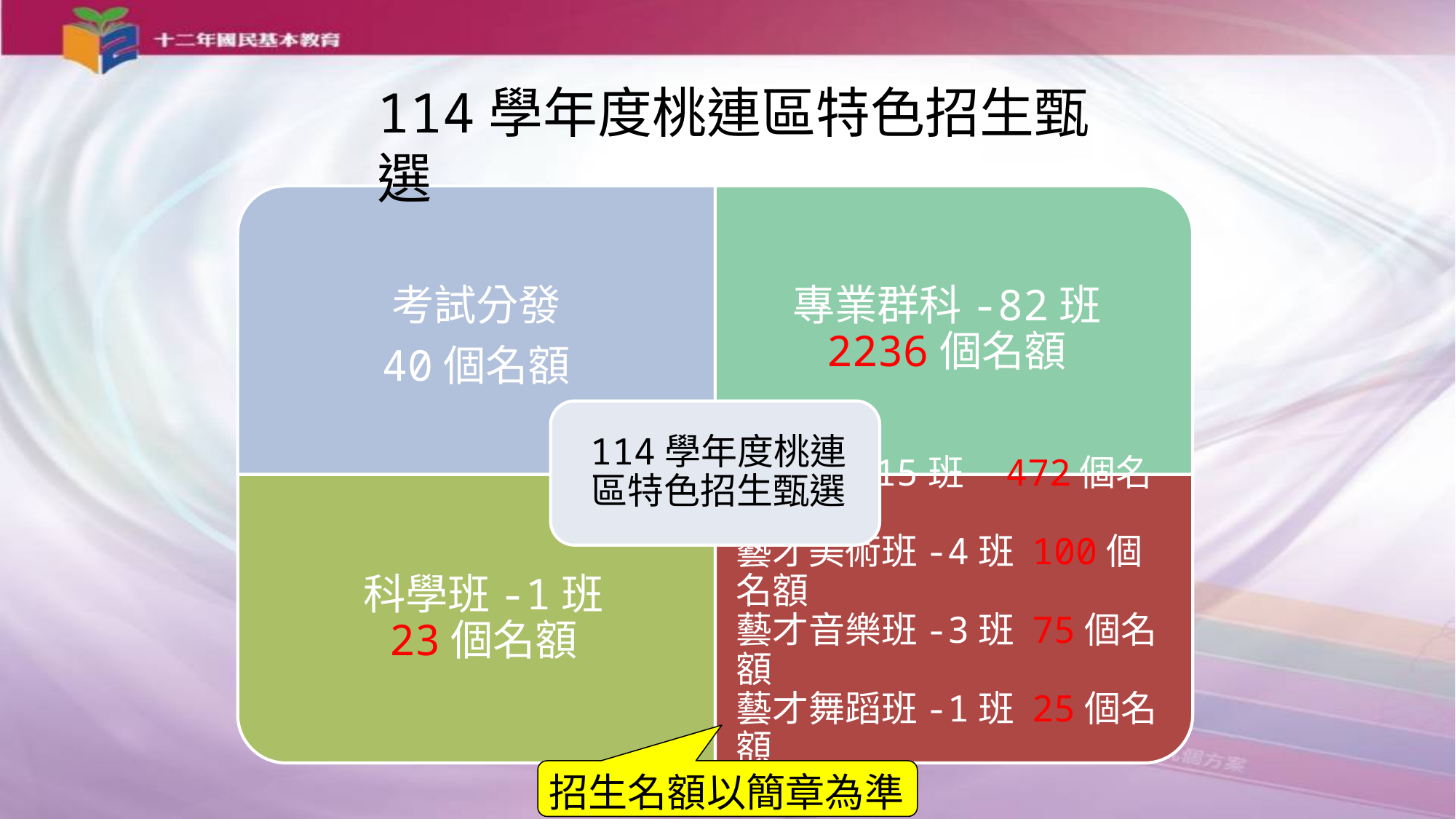

114學年度桃連區特色招生甄選
考試分發
40個名額
專業群科-82班
2236個名額
科學班-1班
23個名額
體育班-15班    472個名額
藝才美術班-4班 100個名額
藝才音樂班-3班 75個名額
藝才舞蹈班-1班 25個名額
114學年度桃連區特色招生甄選
招生名額以簡章為準